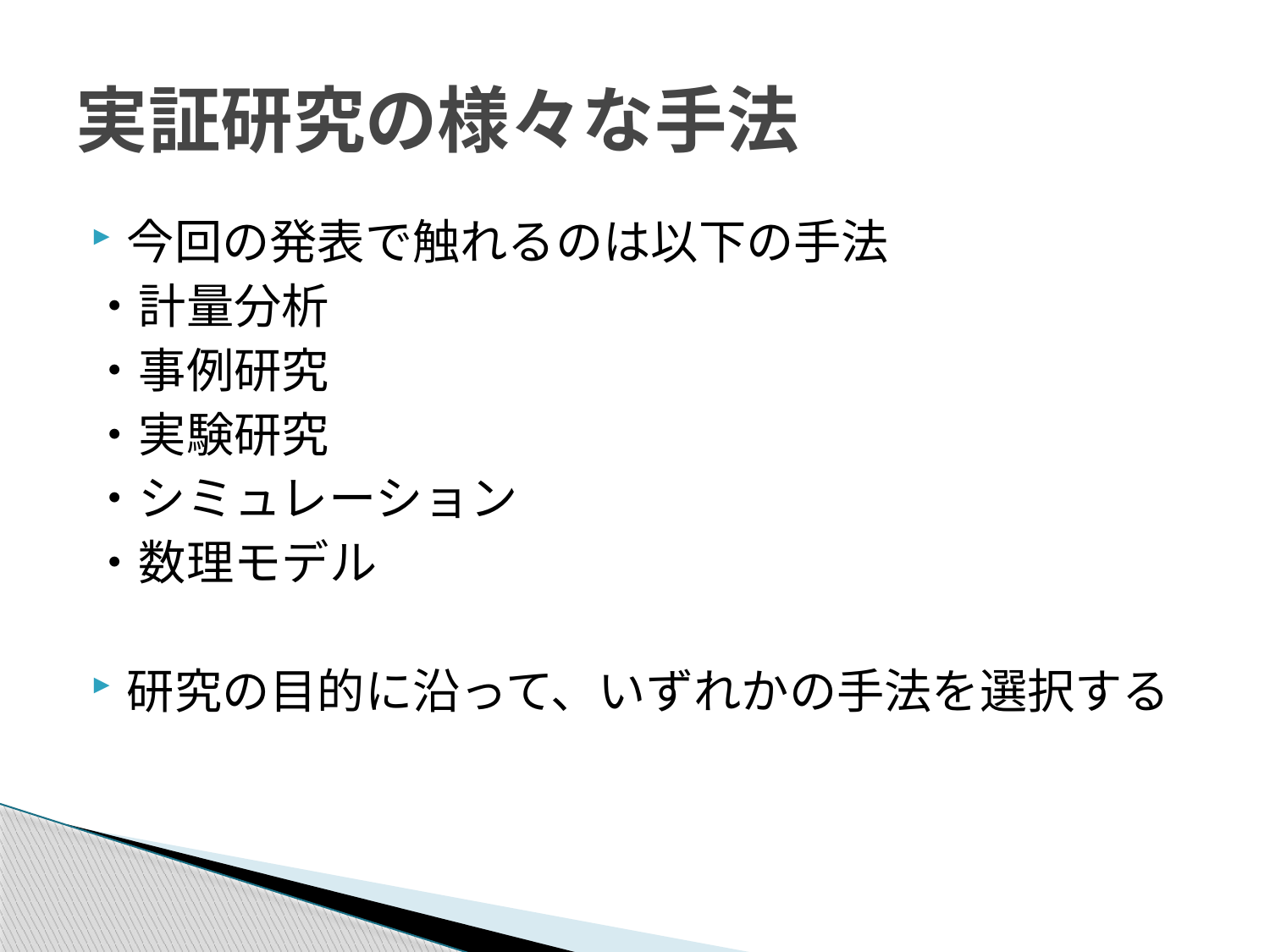

# 実証研究の様々な手法
今回の発表で触れるのは以下の手法
・計量分析
・事例研究
・実験研究
・シミュレーション
・数理モデル

研究の目的に沿って、いずれかの手法を選択する